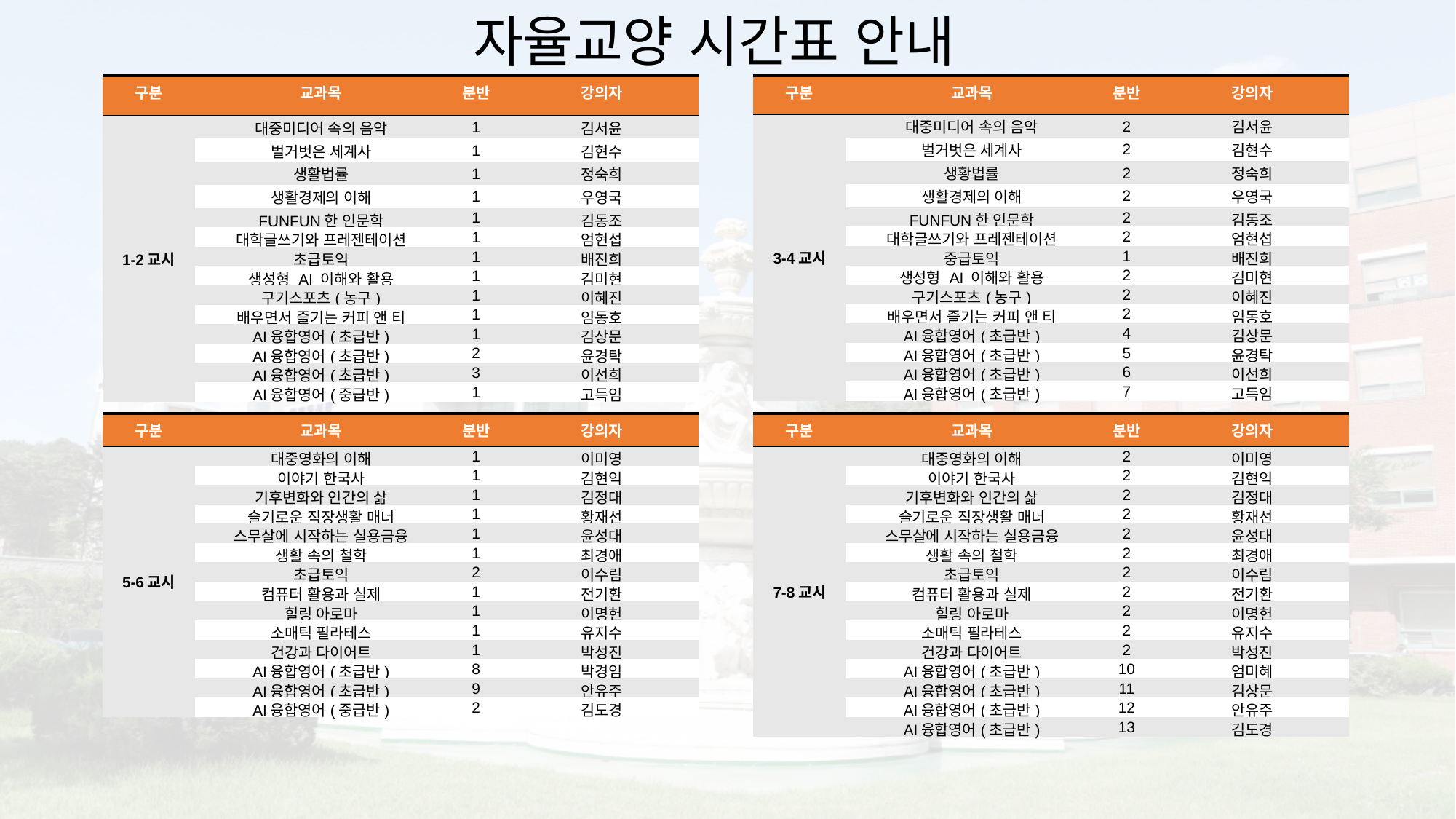

자율교양 시간표 안내
| 구분 | 교과목 | 분반 | 강의자 |
| --- | --- | --- | --- |
| 1-2교시 | 대중미디어 속의 음악 | 1 | 김서윤 |
|  | 벌거벗은 세계사 | 1 | 김현수 |
|  | 생활법률 | 1 | 정숙희 |
|  | 생활경제의 이해 | 1 | 우영국 |
|  | FUNFUN한 인문학 | 1 | 김동조 |
|  | 대학글쓰기와 프레젠테이션 | 1 | 엄현섭 |
|  | 초급토익 | 1 | 배진희 |
|  | 생성형 AI 이해와 활용 | 1 | 김미현 |
|  | 구기스포츠(농구) | 1 | 이혜진 |
|  | 배우면서 즐기는 커피 앤 티 | 1 | 임동호 |
|  | AI융합영어(초급반) | 1 | 김상문 |
|  | AI융합영어(초급반) | 2 | 윤경탁 |
|  | AI융합영어(초급반) | 3 | 이선희 |
|  | AI융합영어(중급반) | 1 | 고득임 |
| 구분 | 교과목 | 분반 | 강의자 |
| --- | --- | --- | --- |
| 3-4교시 | 대중미디어 속의 음악 | 2 | 김서윤 |
|  | 벌거벗은 세계사 | 2 | 김현수 |
|  | 생황법률 | 2 | 정숙희 |
|  | 생활경제의 이해 | 2 | 우영국 |
|  | FUNFUN한 인문학 | 2 | 김동조 |
|  | 대학글쓰기와 프레젠테이션 | 2 | 엄현섭 |
|  | 중급토익 | 1 | 배진희 |
|  | 생성형 AI 이해와 활용 | 2 | 김미현 |
|  | 구기스포츠(농구) | 2 | 이혜진 |
|  | 배우면서 즐기는 커피 앤 티 | 2 | 임동호 |
|  | AI융합영어(초급반) | 4 | 김상문 |
|  | AI융합영어(초급반) | 5 | 윤경탁 |
|  | AI융합영어(초급반) | 6 | 이선희 |
|  | AI융합영어(초급반) | 7 | 고득임 |
| 구분 | 교과목 | 분반 | 강의자 |
| --- | --- | --- | --- |
| 5-6교시 | 대중영화의 이해 | 1 | 이미영 |
|  | 이야기 한국사 | 1 | 김현익 |
|  | 기후변화와 인간의 삶 | 1 | 김정대 |
|  | 슬기로운 직장생활 매너 | 1 | 황재선 |
|  | 스무살에 시작하는 실용금융 | 1 | 윤성대 |
|  | 생활 속의 철학 | 1 | 최경애 |
|  | 초급토익 | 2 | 이수림 |
|  | 컴퓨터 활용과 실제 | 1 | 전기환 |
|  | 힐링 아로마 | 1 | 이명헌 |
|  | 소매틱 필라테스 | 1 | 유지수 |
|  | 건강과 다이어트 | 1 | 박성진 |
|  | AI융합영어(초급반) | 8 | 박경임 |
|  | AI융합영어(초급반) | 9 | 안유주 |
|  | AI융합영어(중급반) | 2 | 김도경 |
| 구분 | 교과목 | 분반 | 강의자 |
| --- | --- | --- | --- |
| 7-8교시 | 대중영화의 이해 | 2 | 이미영 |
|  | 이야기 한국사 | 2 | 김현익 |
|  | 기후변화와 인간의 삶 | 2 | 김정대 |
|  | 슬기로운 직장생활 매너 | 2 | 황재선 |
|  | 스무살에 시작하는 실용금융 | 2 | 윤성대 |
|  | 생활 속의 철학 | 2 | 최경애 |
|  | 초급토익 | 2 | 이수림 |
|  | 컴퓨터 활용과 실제 | 2 | 전기환 |
|  | 힐링 아로마 | 2 | 이명헌 |
|  | 소매틱 필라테스 | 2 | 유지수 |
|  | 건강과 다이어트 | 2 | 박성진 |
|  | AI융합영어(초급반) | 10 | 엄미혜 |
|  | AI융합영어(초급반) | 11 | 김상문 |
|  | AI융합영어(초급반) | 12 | 안유주 |
|  | AI융합영어(초급반) | 13 | 김도경 |